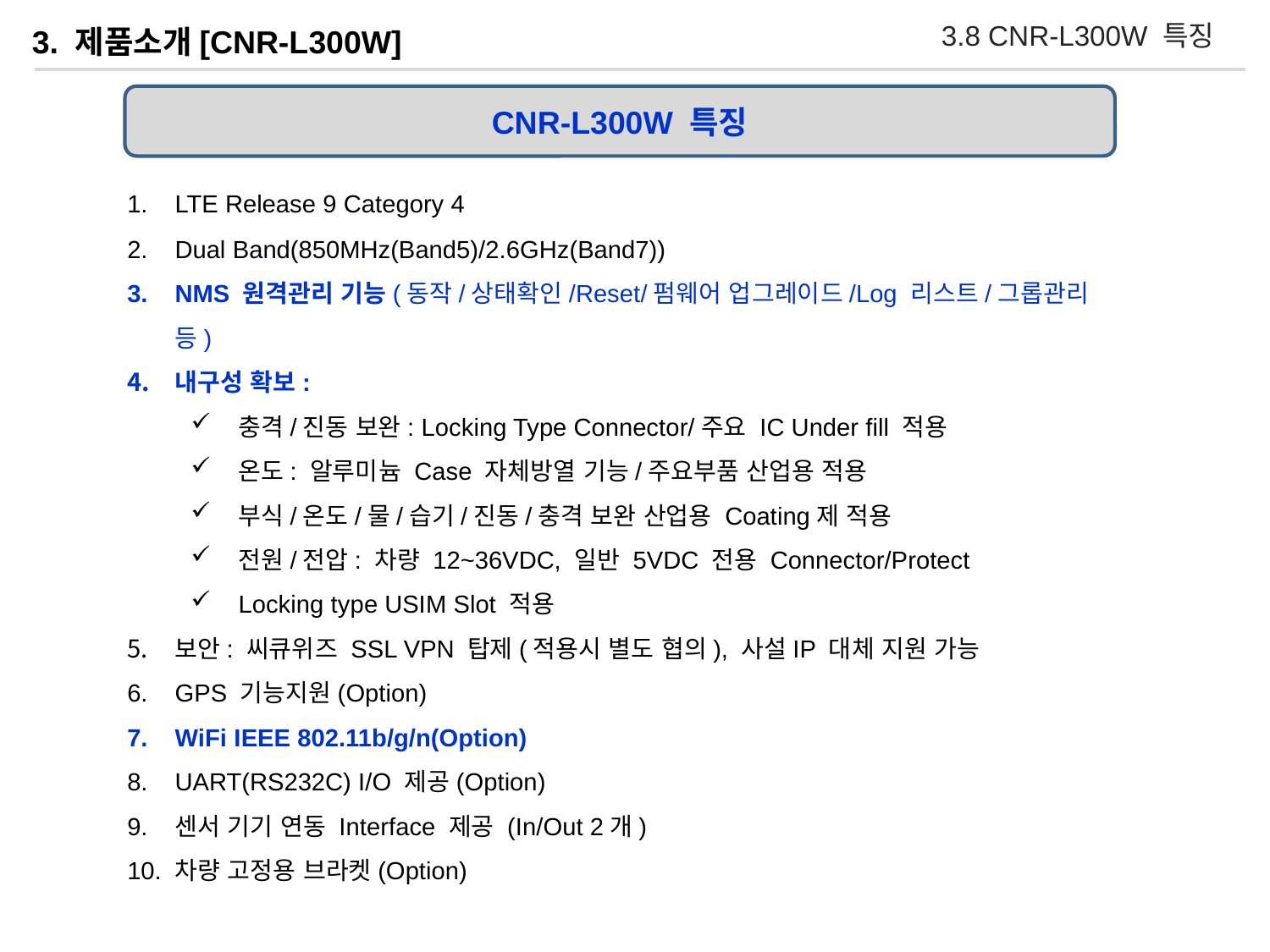

3.8 CNR-L300W 특징
3. 제품소개[CNR-L300W]
CNR-L300W 특징
LTE Release 9 Category 4
Dual Band(850MHz(Band5)/2.6GHz(Band7))
NMS 원격관리 기능(동작/상태확인/Reset/펌웨어 업그레이드/Log 리스트/그롭관리 등)
내구성 확보:
충격/진동 보완: Locking Type Connector/주요 IC Under fill 적용
온도: 알루미늄 Case 자체방열 기능/주요부품 산업용 적용
부식/온도/물/습기/진동/충격 보완 산업용 Coating제 적용
전원/전압: 차량 12~36VDC, 일반 5VDC 전용 Connector/Protect
Locking type USIM Slot 적용
보안: 씨큐위즈 SSL VPN 탑제(적용시 별도 협의), 사설IP 대체 지원 가능
GPS 기능지원(Option)
WiFi IEEE 802.11b/g/n(Option)
UART(RS232C) I/O 제공(Option)
센서 기기 연동 Interface 제공 (In/Out 2개)
차량 고정용 브라켓(Option)